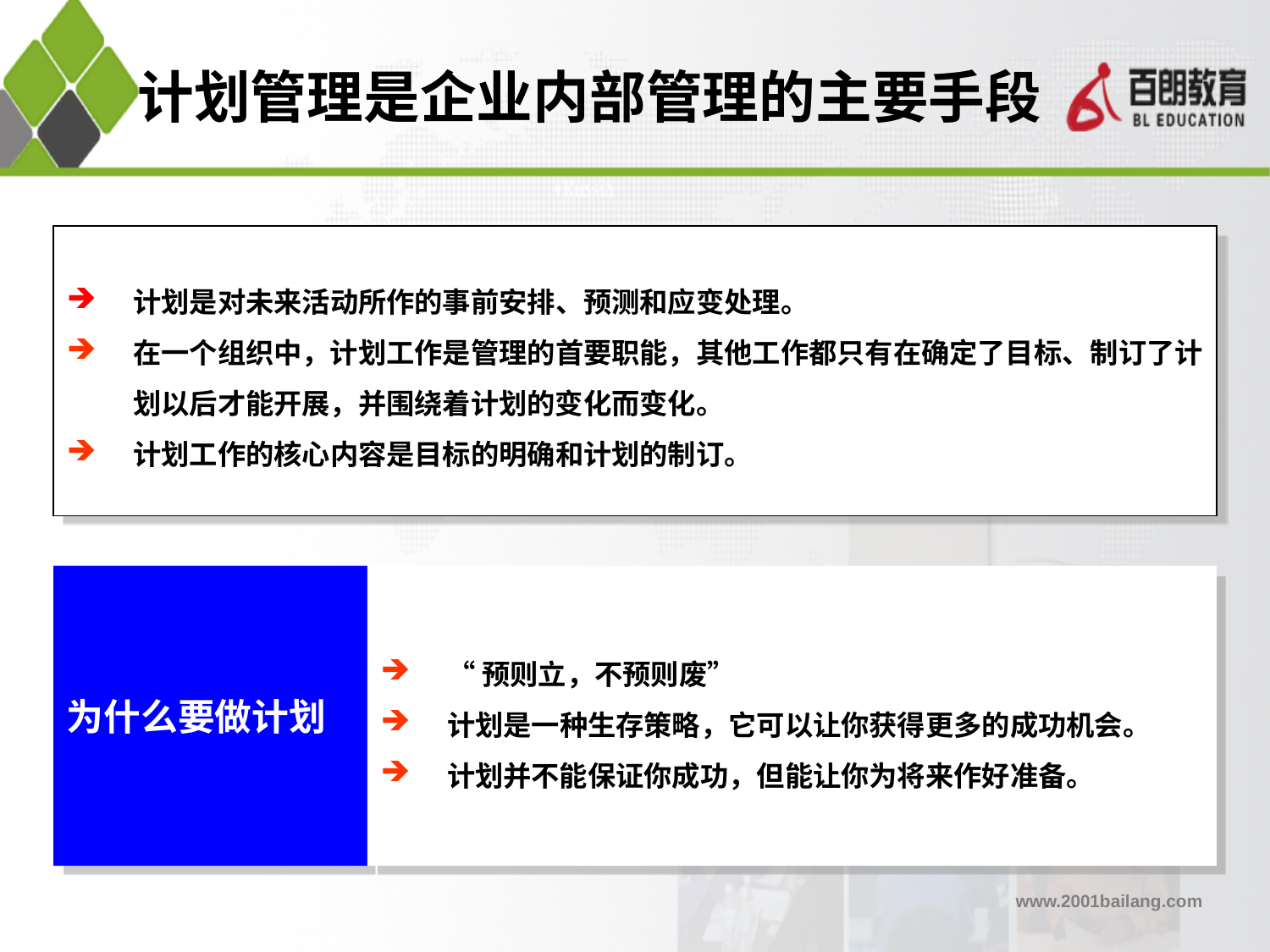

# 计划管理是企业内部管理的主要手段
计划是对未来活动所作的事前安排、预测和应变处理。
在一个组织中，计划工作是管理的首要职能，其他工作都只有在确定了目标、制订了计划以后才能开展，并围绕着计划的变化而变化。
计划工作的核心内容是目标的明确和计划的制订。
为什么要做计划
“预则立，不预则废”
计划是一种生存策略，它可以让你获得更多的成功机会。
计划并不能保证你成功，但能让你为将来作好准备。